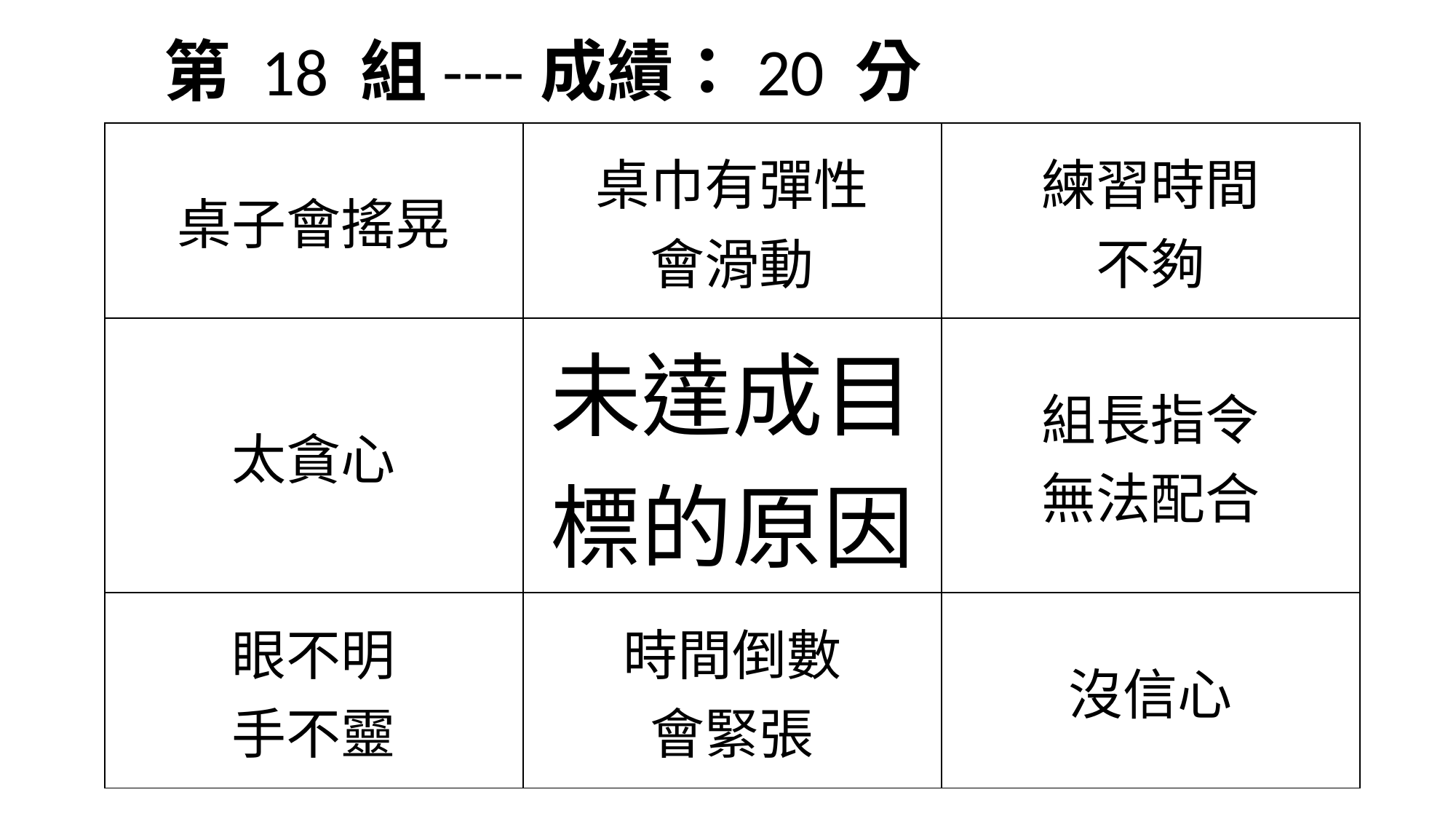

# 第 18 組----成績：20 分
| 桌子會搖晃 | 桌巾有彈性 會滑動 | 練習時間 不夠 |
| --- | --- | --- |
| 太貪心 | 未達成目標的原因 | 組長指令 無法配合 |
| 眼不明 手不靈 | 時間倒數 會緊張 | 沒信心 |